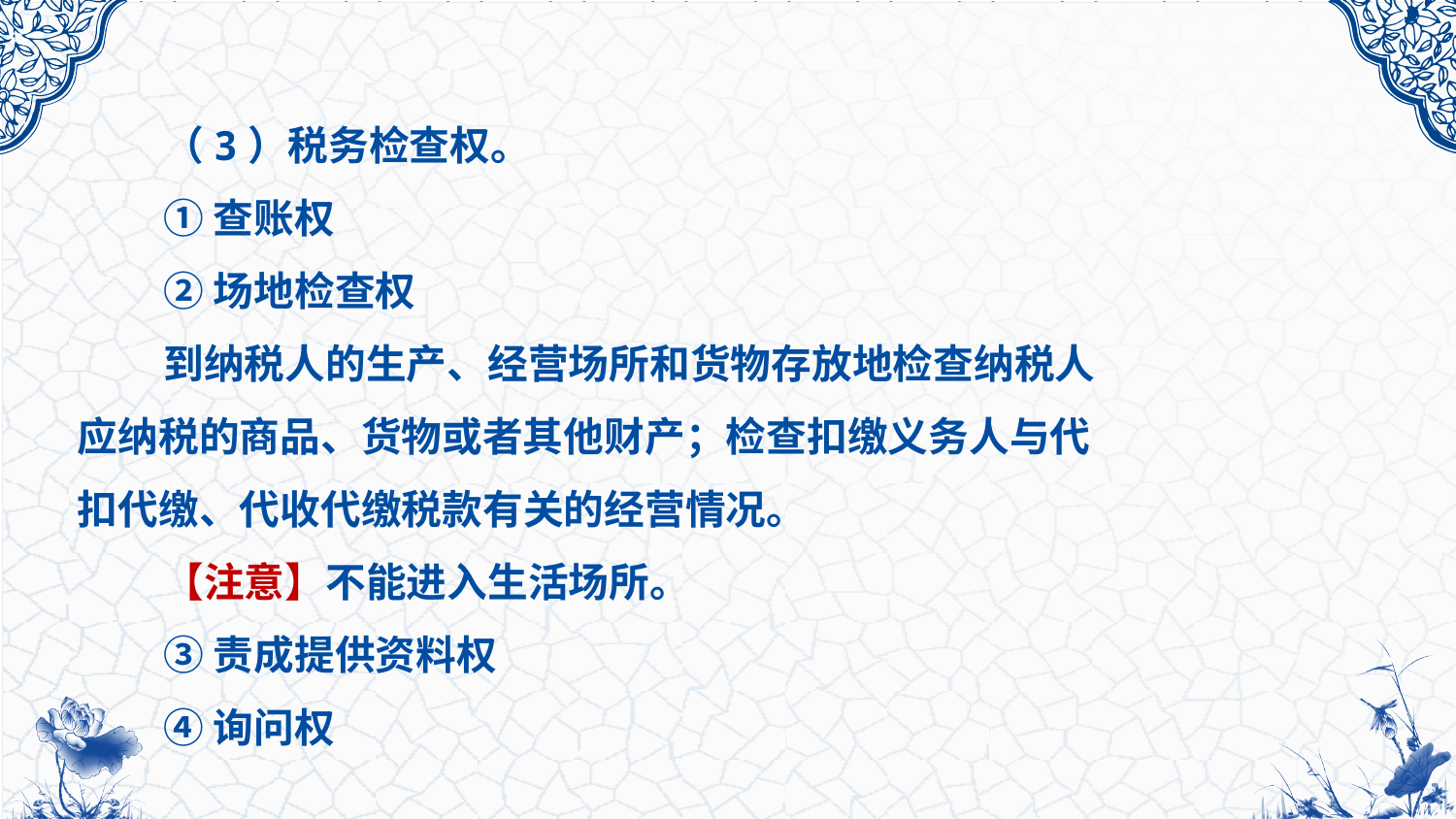

（3）税务检查权。
①查账权
②场地检查权
到纳税人的生产、经营场所和货物存放地检查纳税人应纳税的商品、货物或者其他财产；检查扣缴义务人与代扣代缴、代收代缴税款有关的经营情况。
【注意】不能进入生活场所。
③责成提供资料权
④询问权